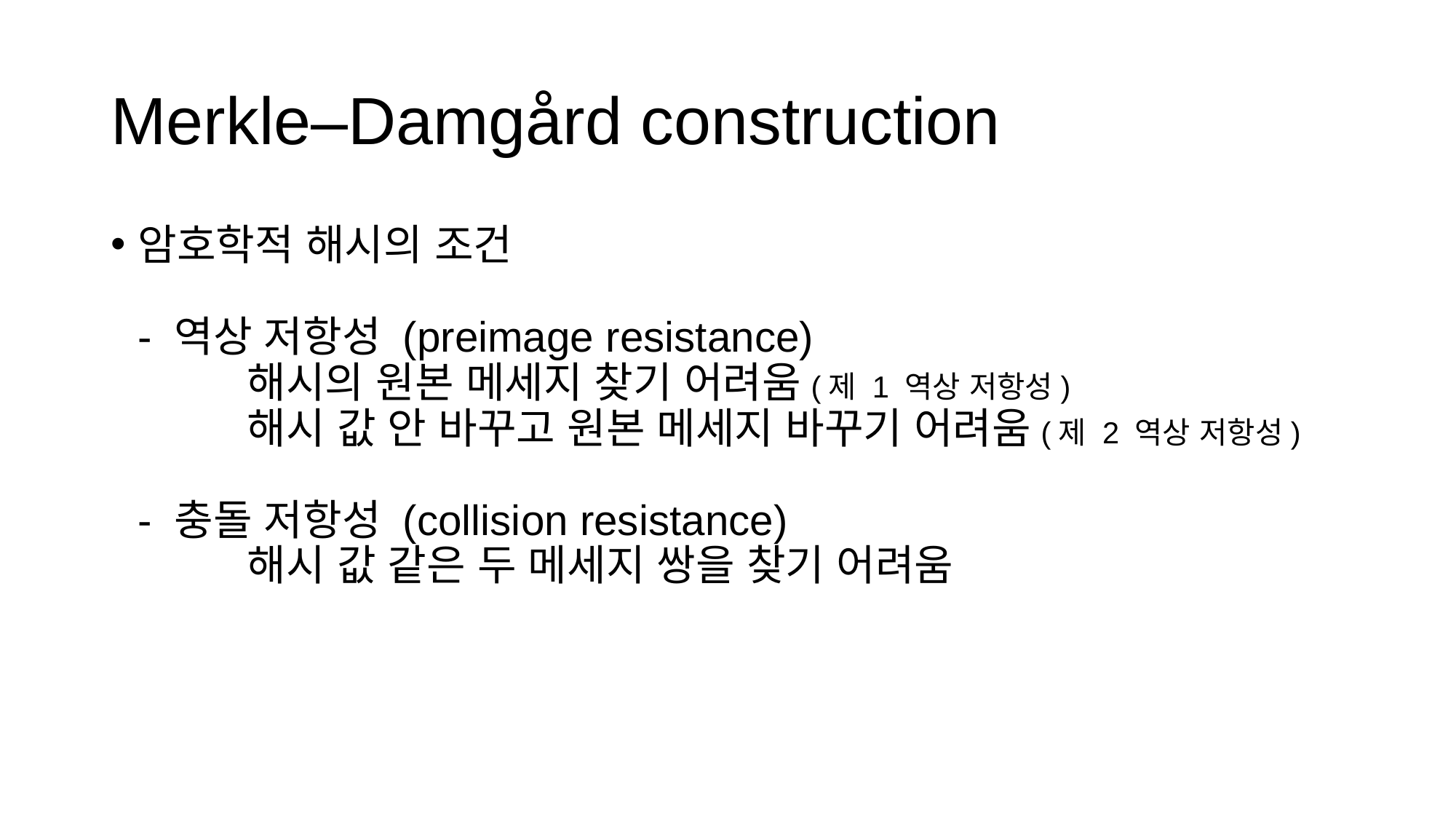

# Merkle–Damgård construction
암호학적 해시의 조건
- 역상 저항성 (preimage resistance)
	해시의 원본 메세지 찾기 어려움(제 1 역상 저항성)
	해시 값 안 바꾸고 원본 메세지 바꾸기 어려움(제 2 역상 저항성)
- 충돌 저항성 (collision resistance)
	해시 값 같은 두 메세지 쌍을 찾기 어려움